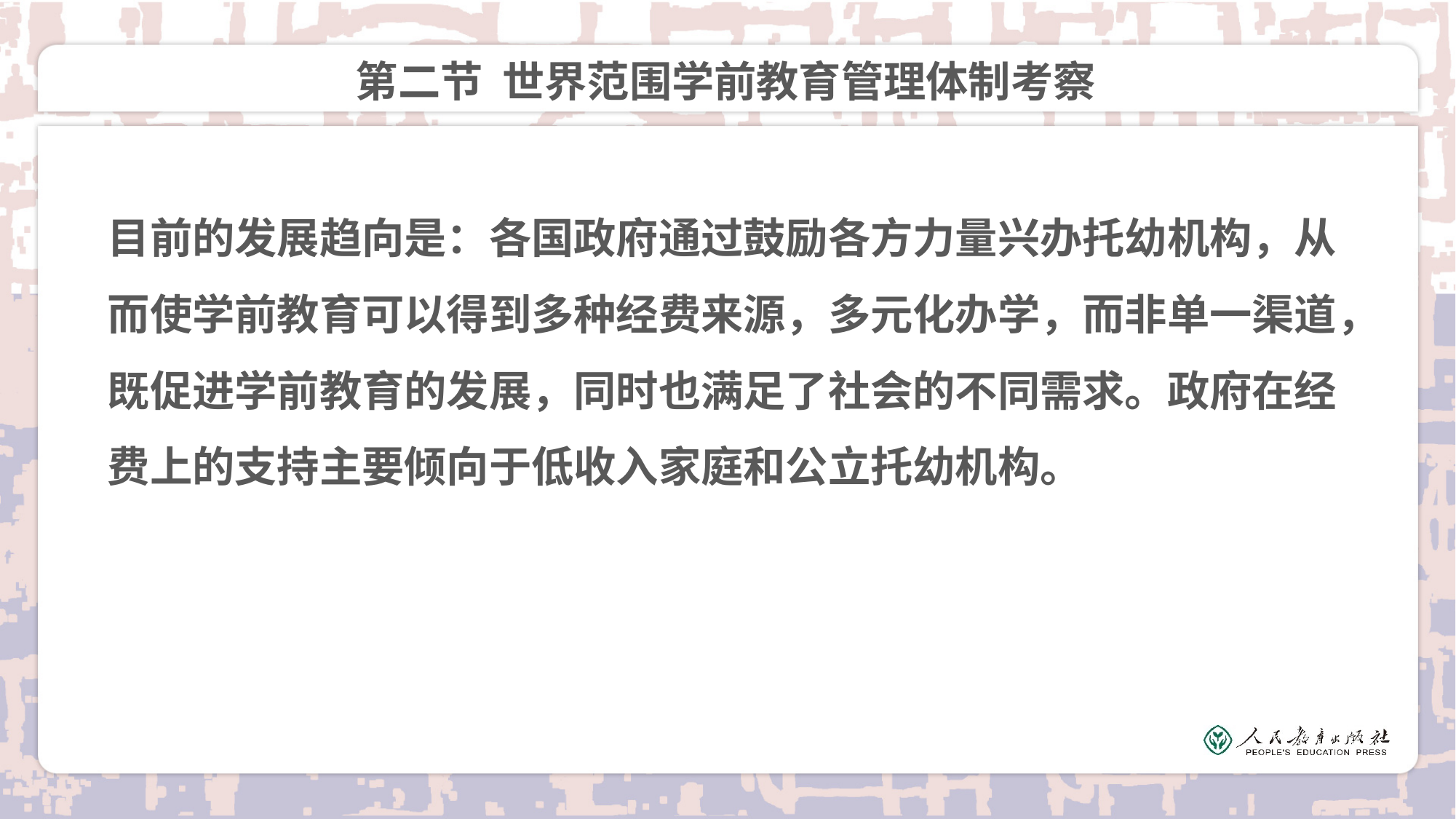

# 第二节  世界范围学前教育管理体制考察
目前的发展趋向是：各国政府通过鼓励各方力量兴办托幼机构，从而使学前教育可以得到多种经费来源，多元化办学，而非单一渠道，既促进学前教育的发展，同时也满足了社会的不同需求。政府在经费上的支持主要倾向于低收入家庭和公立托幼机构。